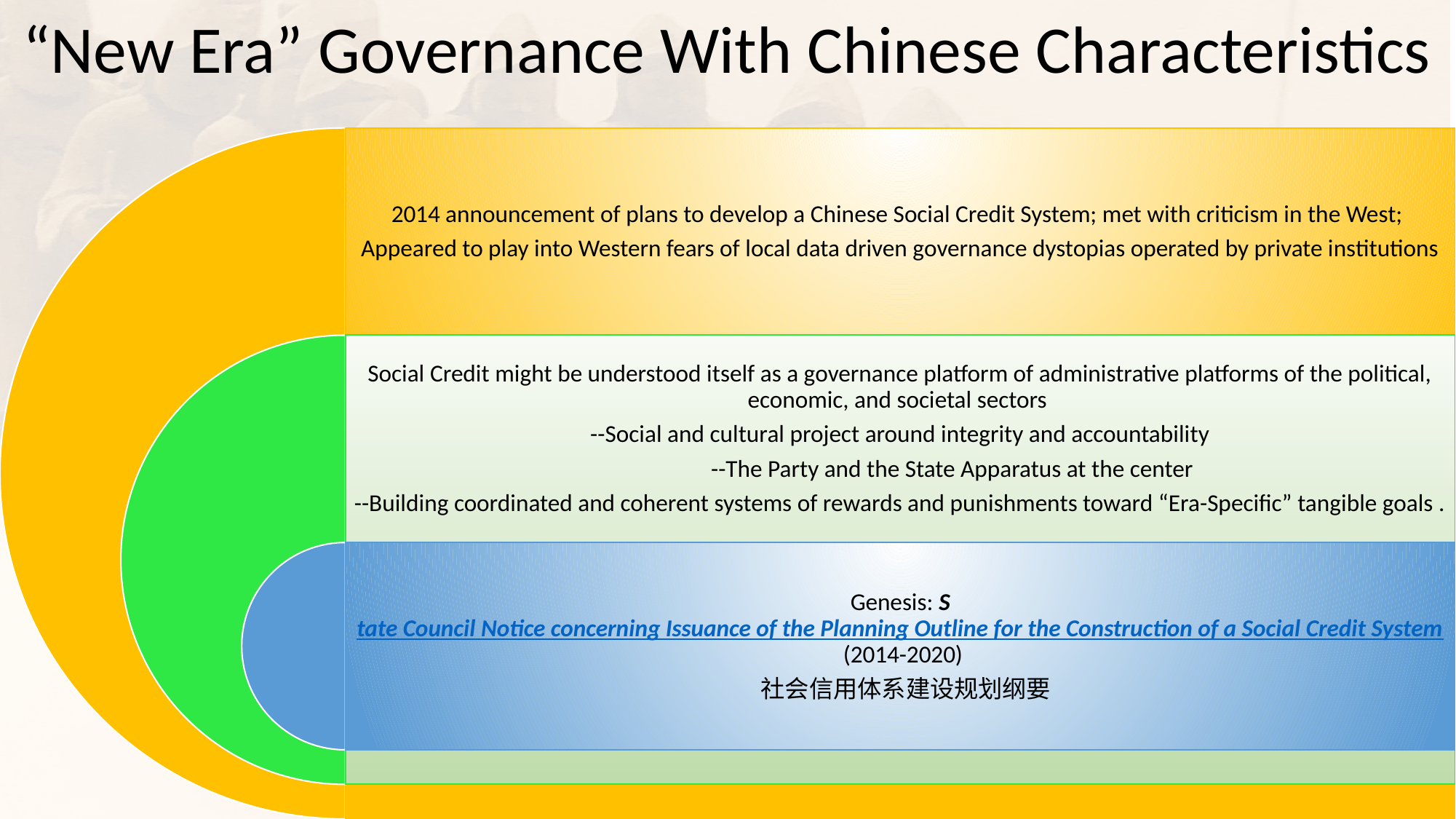

# “New Era” Governance With Chinese Characteristics
2014 announcement of plans to develop a Chinese Social Credit System; met with criticism in the West;
Appeared to play into Western fears of local data driven governance dystopias operated by private institutions
Social Credit might be understood itself as a governance platform of administrative platforms of the political, economic, and societal sectors
--Social and cultural project around integrity and accountability
	--The Party and the State Apparatus at the center
--Building coordinated and coherent systems of rewards and punishments toward “Era-Specific” tangible goals .
Genesis: State Council Notice concerning Issuance of the Planning Outline for the Construction of a Social Credit System (2014-2020)
 社会信用体系建设规划纲要